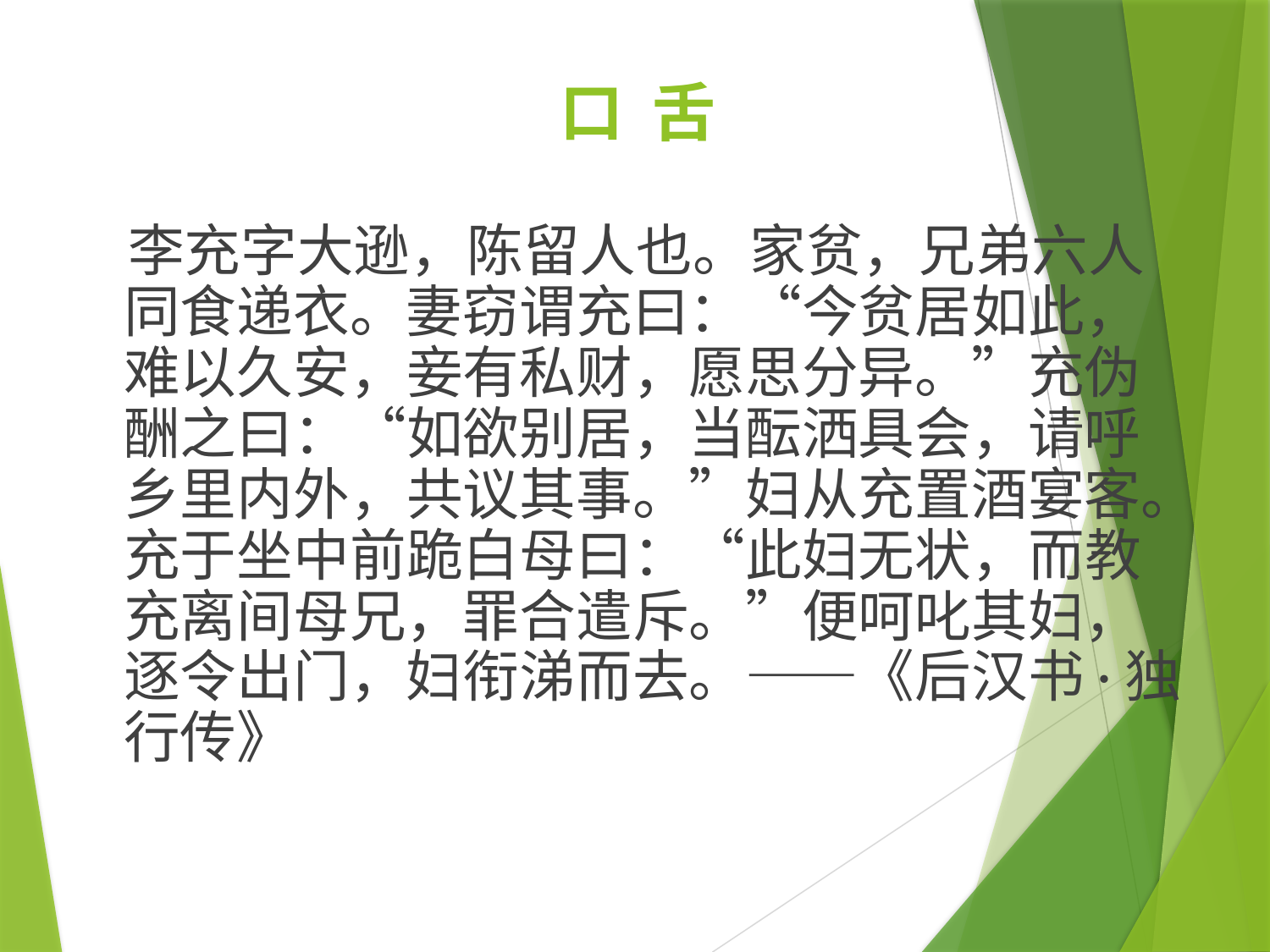

# 口  舌
   李充字大逊，陈留人也。家贫，兄弟六人同食递衣。妻窃谓充曰：“今贫居如此，难以久安，妾有私财，愿思分异。”充伪酬之曰：“如欲别居，当酝洒具会，请呼乡里内外，共议其事。”妇从充置酒宴客。充于坐中前跪白母曰：“此妇无状，而教充离间母兄，罪合遣斥。”便呵叱其妇，逐令出门，妇衔涕而去。——《后汉书·独行传》